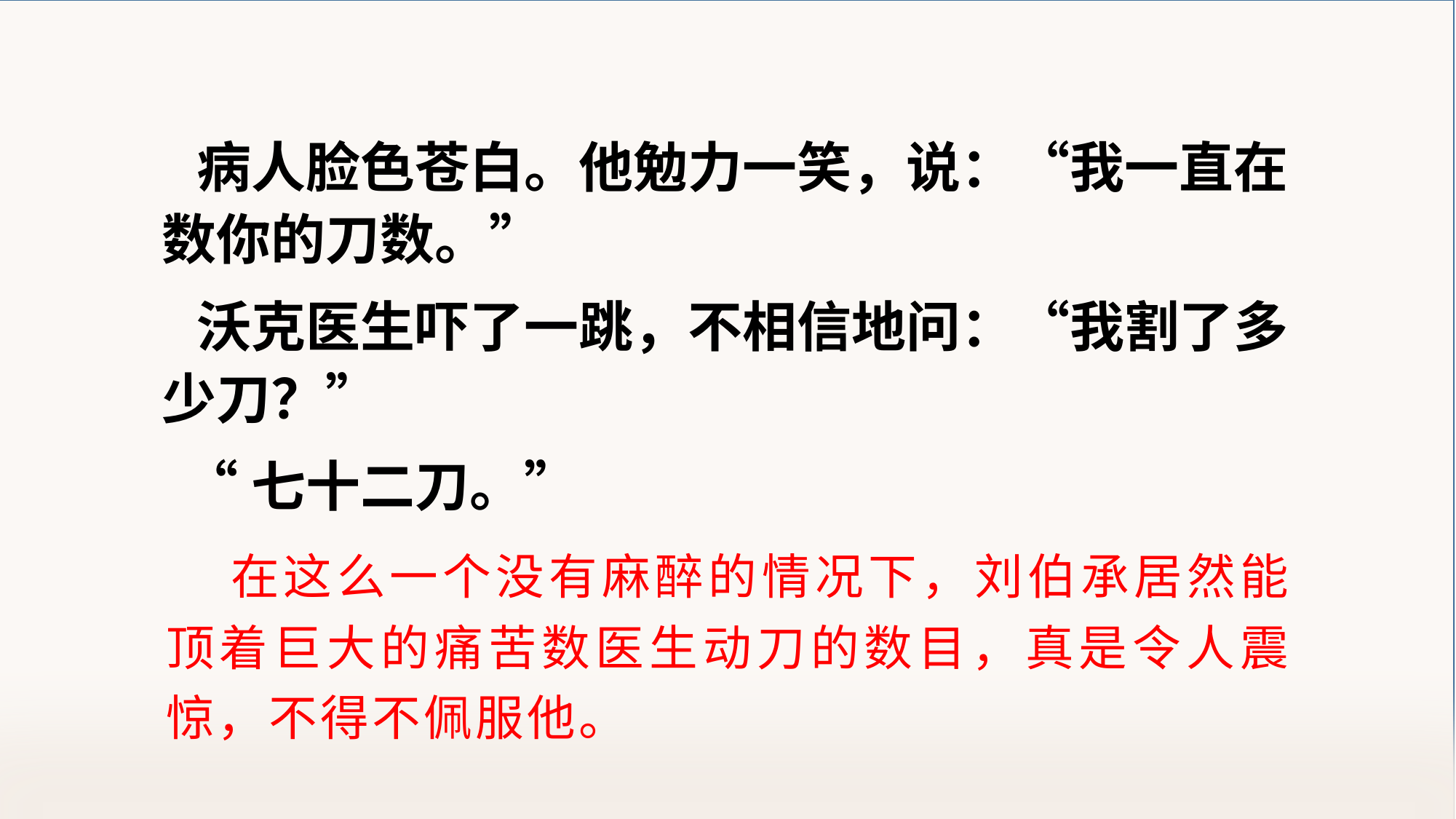

病人脸色苍白。他勉力一笑，说：“我一直在数你的刀数。”
    沃克医生吓了一跳，不相信地问：“我割了多少刀？”
    “七十二刀。”
   在这么一个没有麻醉的情况下，刘伯承居然能顶着巨大的痛苦数医生动刀的数目，真是令人震惊，不得不佩服他。